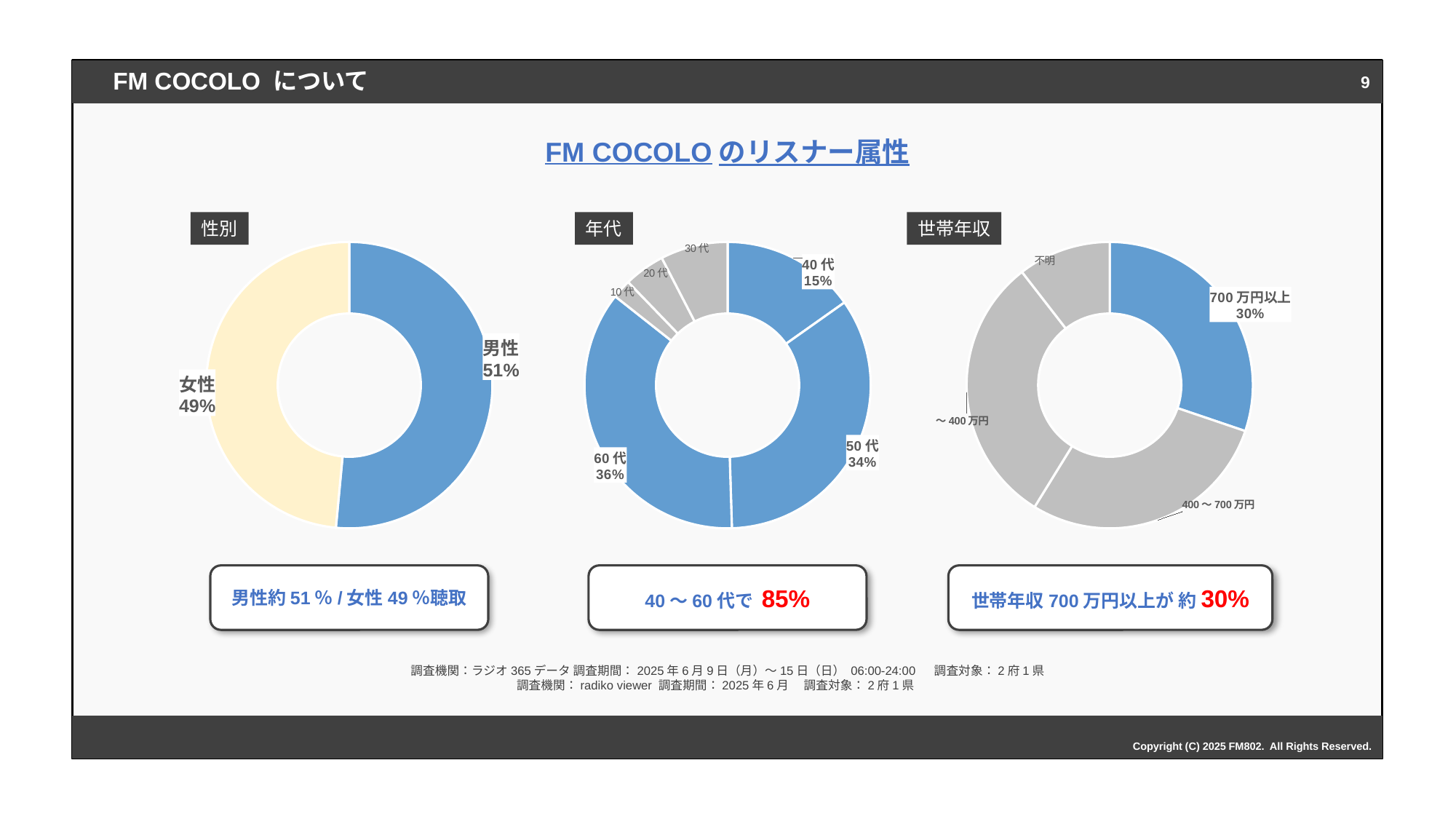

9
# FM COCOLO について
FM COCOLOのリスナー属性
性別
年代
世帯年収

### Chart

| Category | 売上高 |
|---|---|
| 男性 | 51.494696239151395 |
| 女性 | 48.5053037608486 |

### Chart

| Category | 売上高 |
|---|---|
| 40代 | 15.204549218793131 |
| 50代 | 34.3086917315372 |
| 60代 | 36.123226411969306 |
| 10代 | 2.1457884760485104 |
| 20代 | 4.619150149984357 |
| 30代 | 7.598594011667495 |

### Chart

| Category | 売上高 |
|---|---|
| 700万円以上 | 30.200000000000003 |
| 400～700万円 | 28.6 |
| ～400万円 | 30.7 |
| 不明 | 10.5 |
男性約51％/女性49％聴取
40～60代で 85%
世帯年収700万円以上が 約30%
調査機関：ラジオ365データ 調査期間：2025年6月9日（月）～15日（日） 06:00-24:00 　調査対象：2府1県
調査機関：radiko viewer 調査期間：2025年6月 　調査対象：2府1県